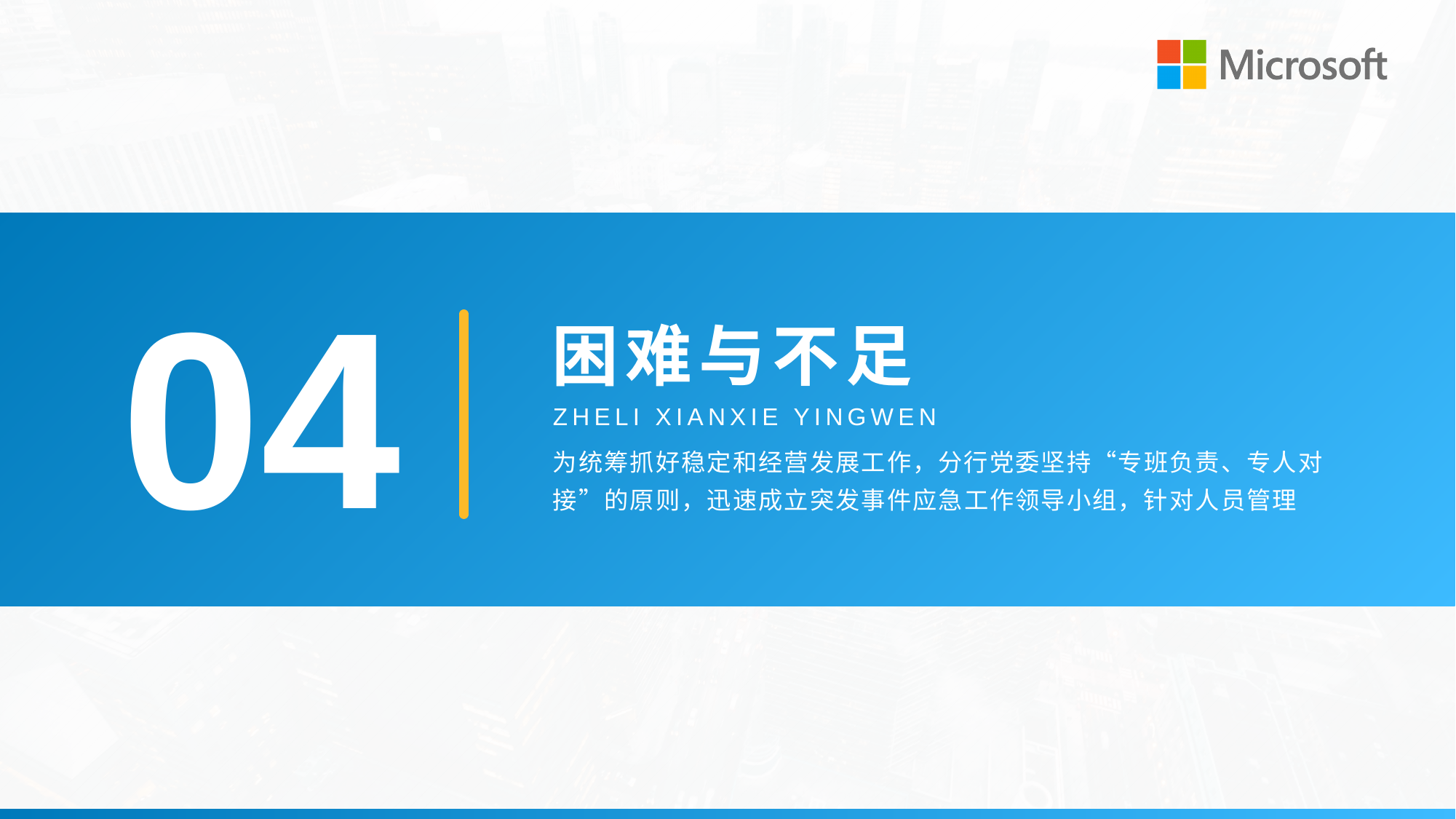

04
困难与不足
ZHELI XIANXIE YINGWEN
为统筹抓好稳定和经营发展工作，分行党委坚持“专班负责、专人对接”的原则，迅速成立突发事件应急工作领导小组，针对人员管理